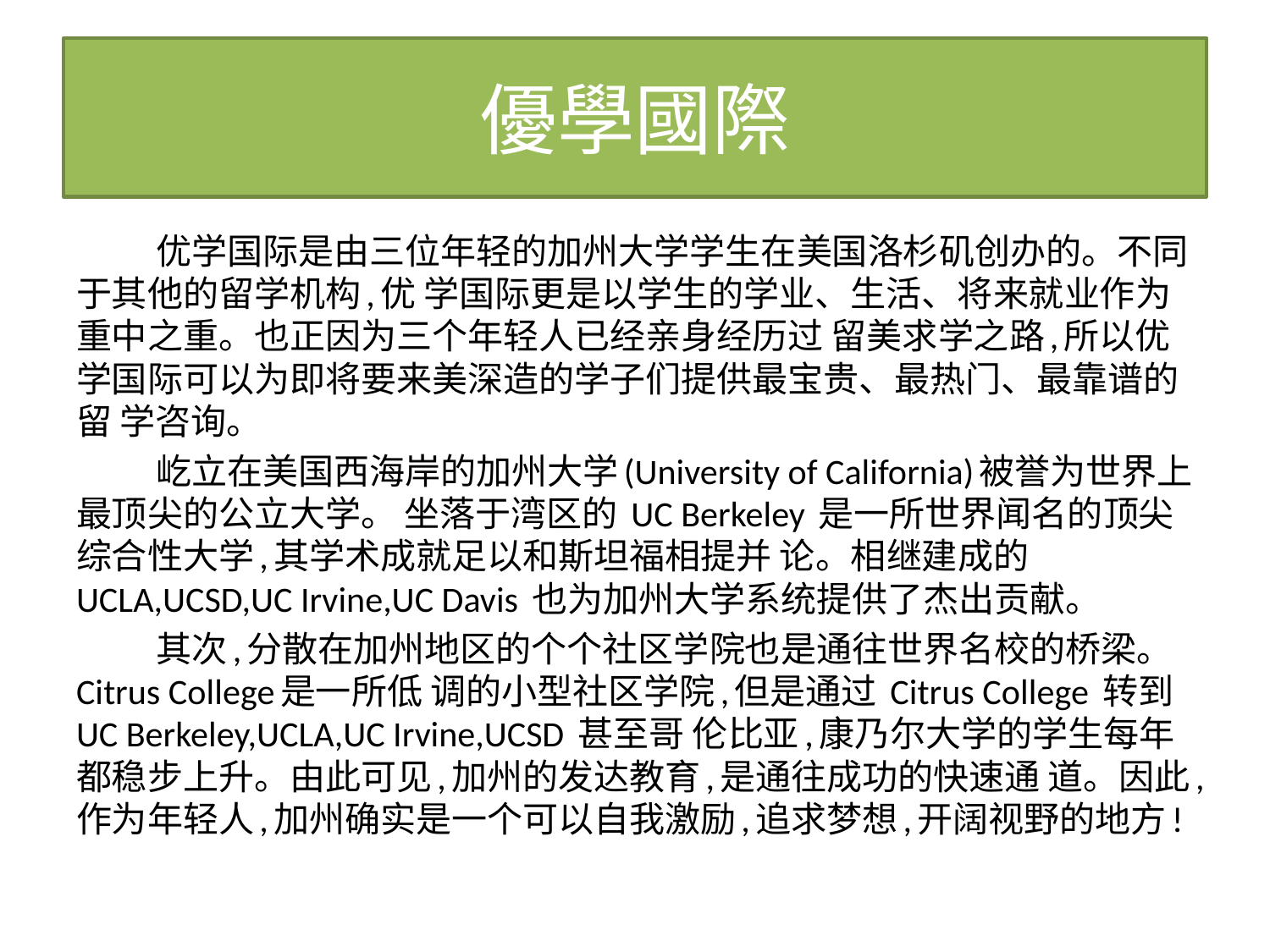

# 優學國際
	优学国际是由三位年轻的加州大学学生在美国洛杉矶创办的。不同于其他的留学机构,优 学国际更是以学生的学业、生活、将来就业作为重中之重。也正因为三个年轻人已经亲身经历过 留美求学之路,所以优学国际可以为即将要来美深造的学子们提供最宝贵、最热门、最靠谱的留 学咨询。
	屹立在美国西海岸的加州大学(University of California)被誉为世界上最顶尖的公立大学。 坐落于湾区的 UC Berkeley 是一所世界闻名的顶尖综合性大学,其学术成就足以和斯坦福相提并 论。相继建成的 UCLA,UCSD,UC Irvine,UC Davis 也为加州大学系统提供了杰出贡献。
	其次,分散在加州地区的个个社区学院也是通往世界名校的桥梁。Citrus College是一所低 调的小型社区学院,但是通过 Citrus College 转到 UC Berkeley,UCLA,UC Irvine,UCSD 甚至哥 伦比亚,康乃尔大学的学生每年都稳步上升。由此可见,加州的发达教育,是通往成功的快速通 道。因此,作为年轻人,加州确实是一个可以自我激励,追求梦想,开阔视野的地方!